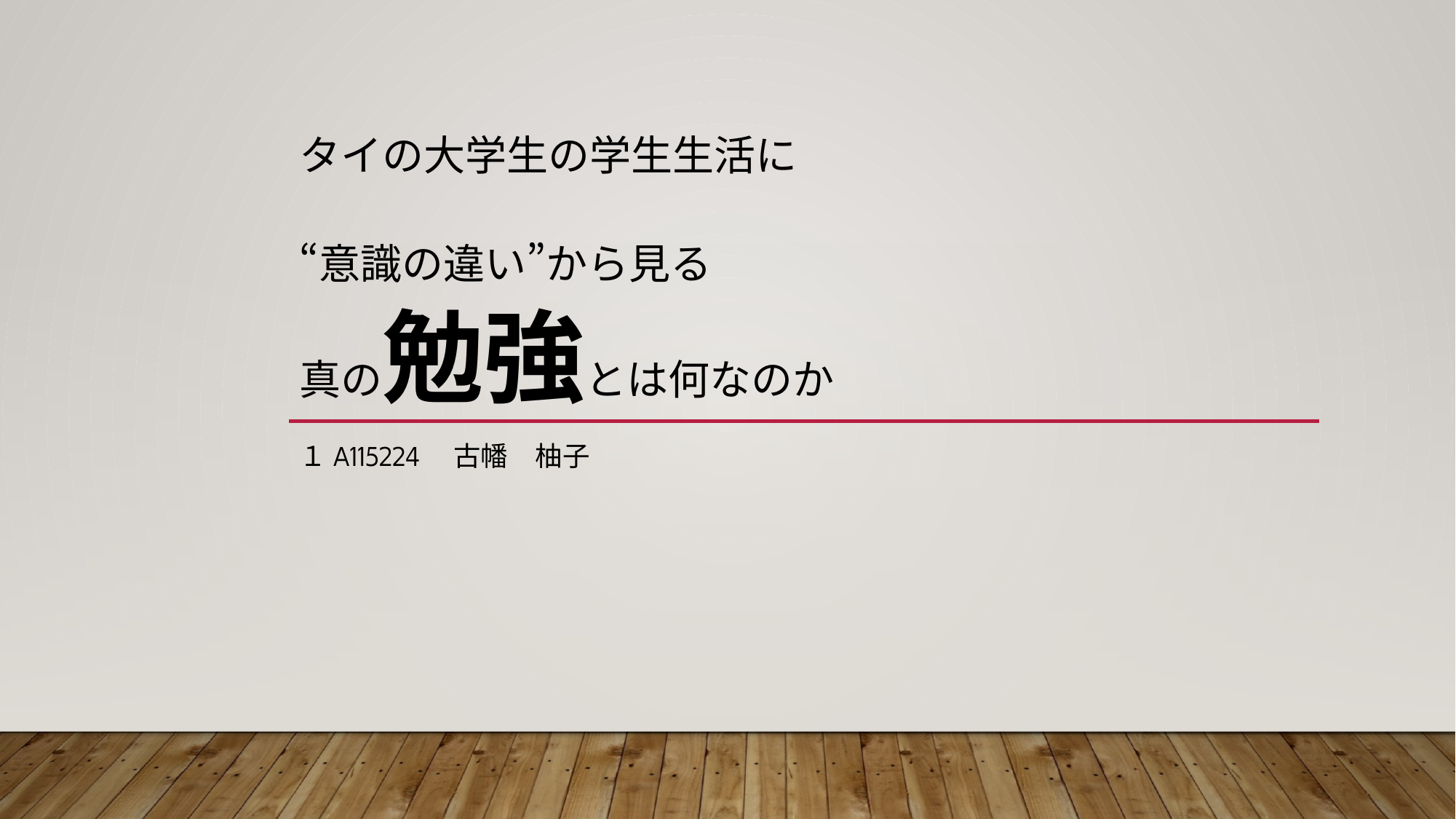

# タイの大学生の学生生活に　　 “意識の違い”から見る 真の勉強とは何なのか
１A115224　古幡　柚子